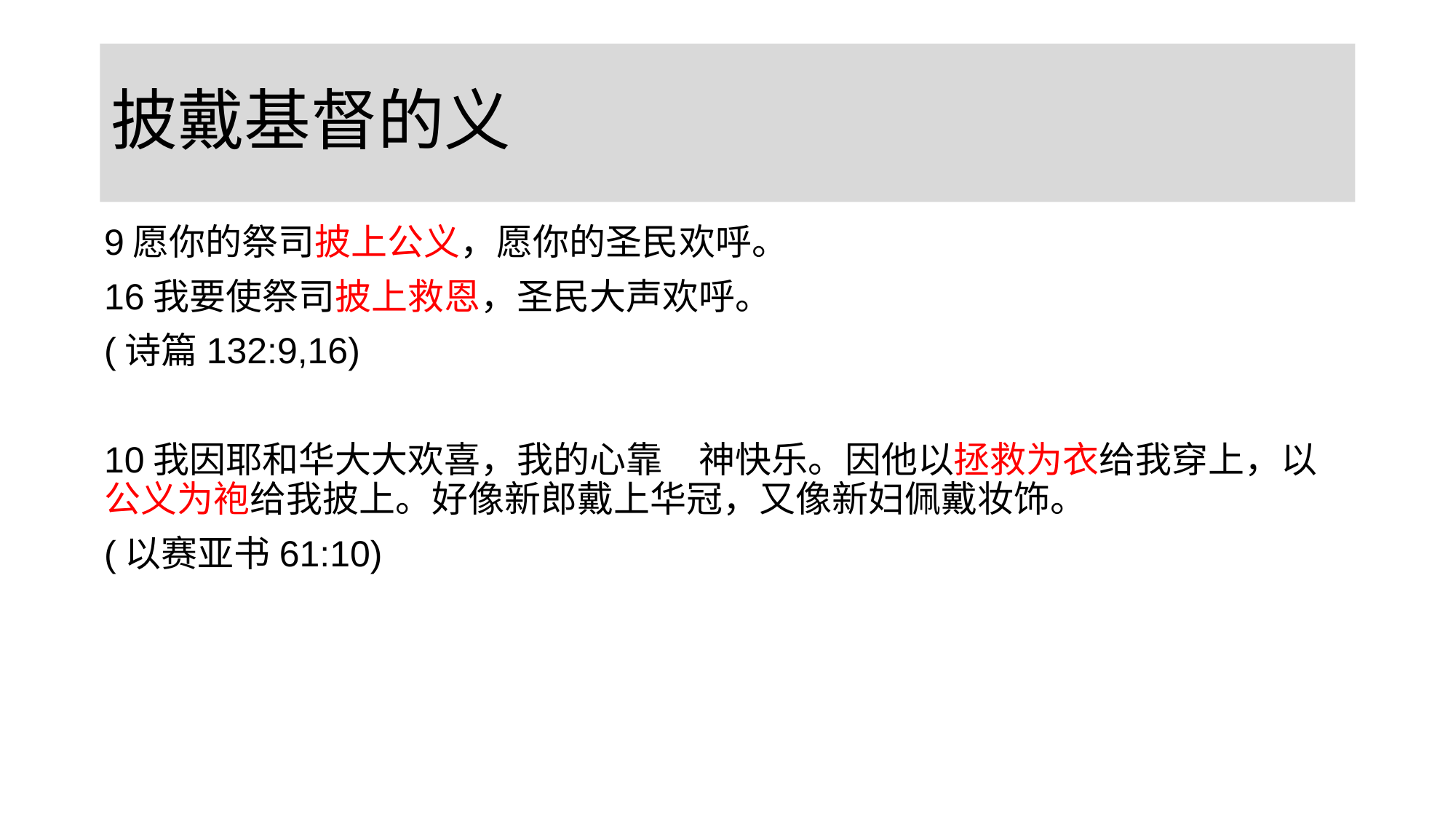

# 披戴基督的义
9愿你的祭司披上公义，愿你的圣民欢呼。
16我要使祭司披上救恩，圣民大声欢呼。
(诗篇132:9,16)

10我因耶和华大大欢喜，我的心靠　神快乐。因他以拯救为衣给我穿上，以公义为袍给我披上。好像新郎戴上华冠，又像新妇佩戴妆饰。
(以赛亚书61:10)